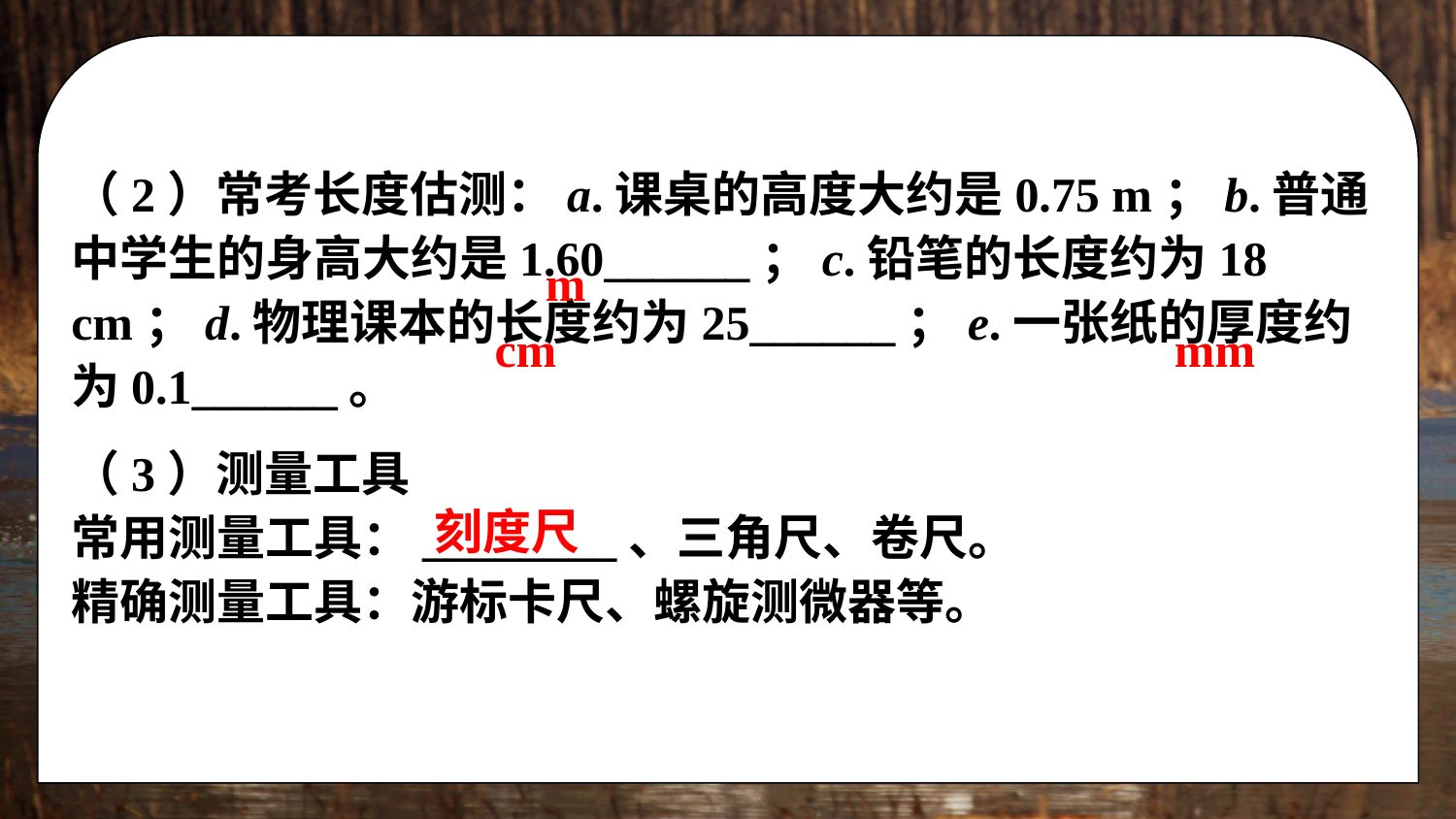

（2）常考长度估测：a.课桌的高度大约是0.75 m；b.普通中学生的身高大约是1.60______；c.铅笔的长度约为18 cm；d.物理课本的长度约为25______；e.一张纸的厚度约为0.1______。
m
cm
mm
（3）测量工具
常用测量工具：________、三角尺、卷尺。
精确测量工具：游标卡尺、螺旋测微器等。
刻度尺